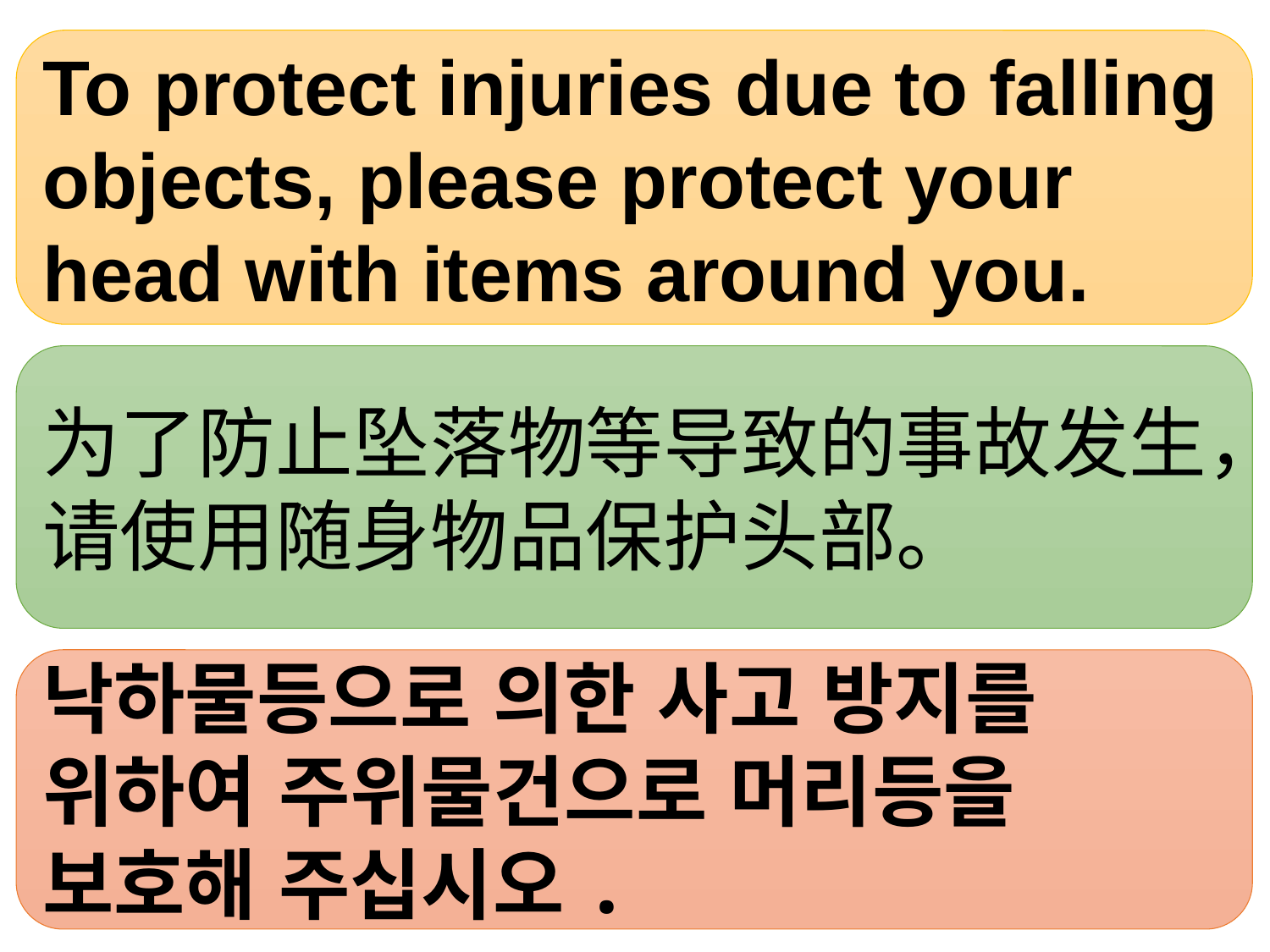

To protect injuries due to falling objects, please protect your head with items around you.
为了防止坠落物等导致的事故发生，请使用随身物品保护头部。
낙하물등으로 의한 사고 방지를 위하여 주위물건으로 머리등을 보호해 주십시오.